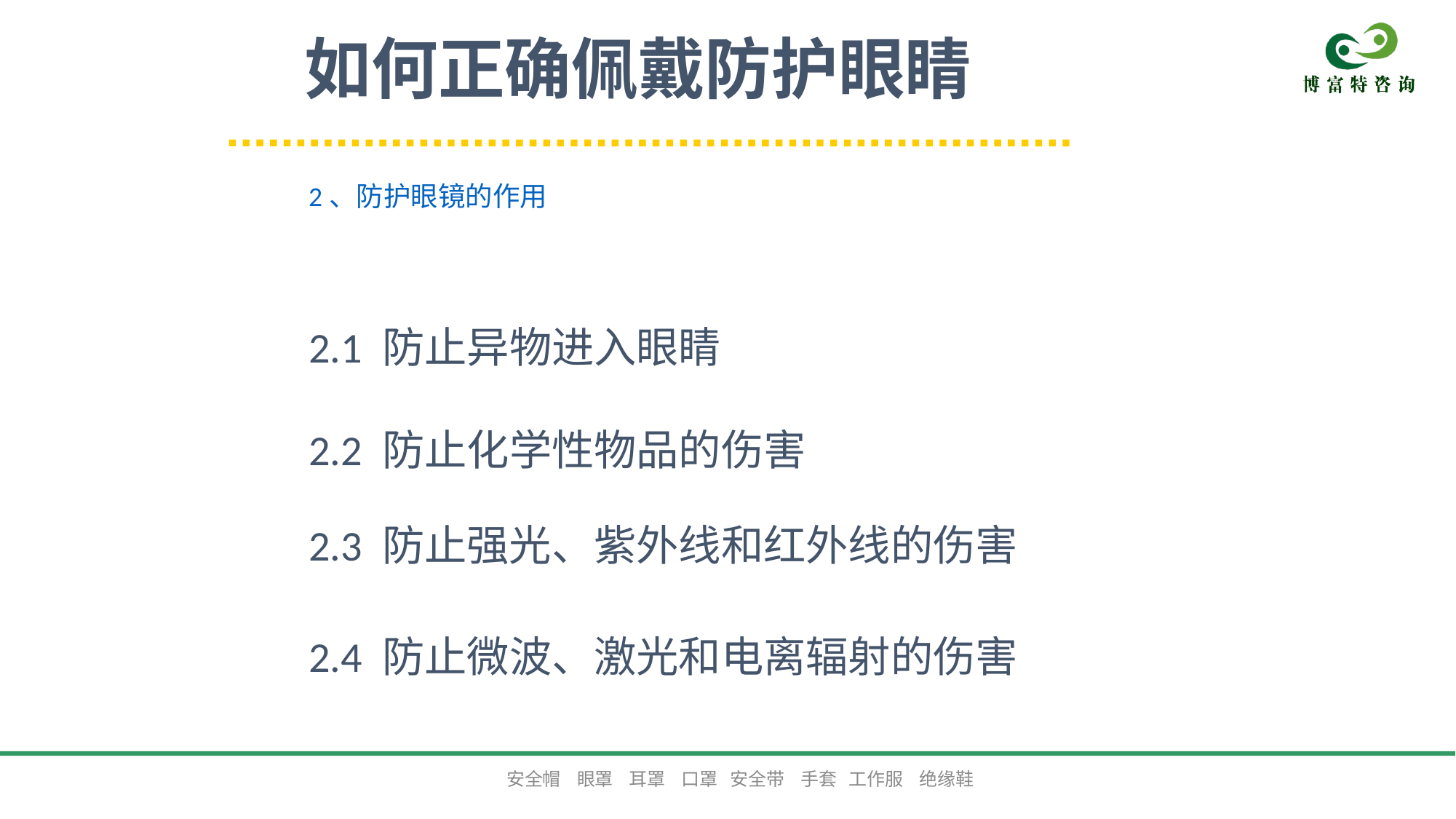

如何正确佩戴防护眼睛

2、防护眼镜的作用
2.1 防止异物进入眼睛
2.2 防止化学性物品的伤害
2.3 防止强光、紫外线和红外线的伤害
2.4 防止微波、激光和电离辐射的伤害
安全帽    眼罩    耳罩    口罩   安全带    手套   工作服    绝缘鞋